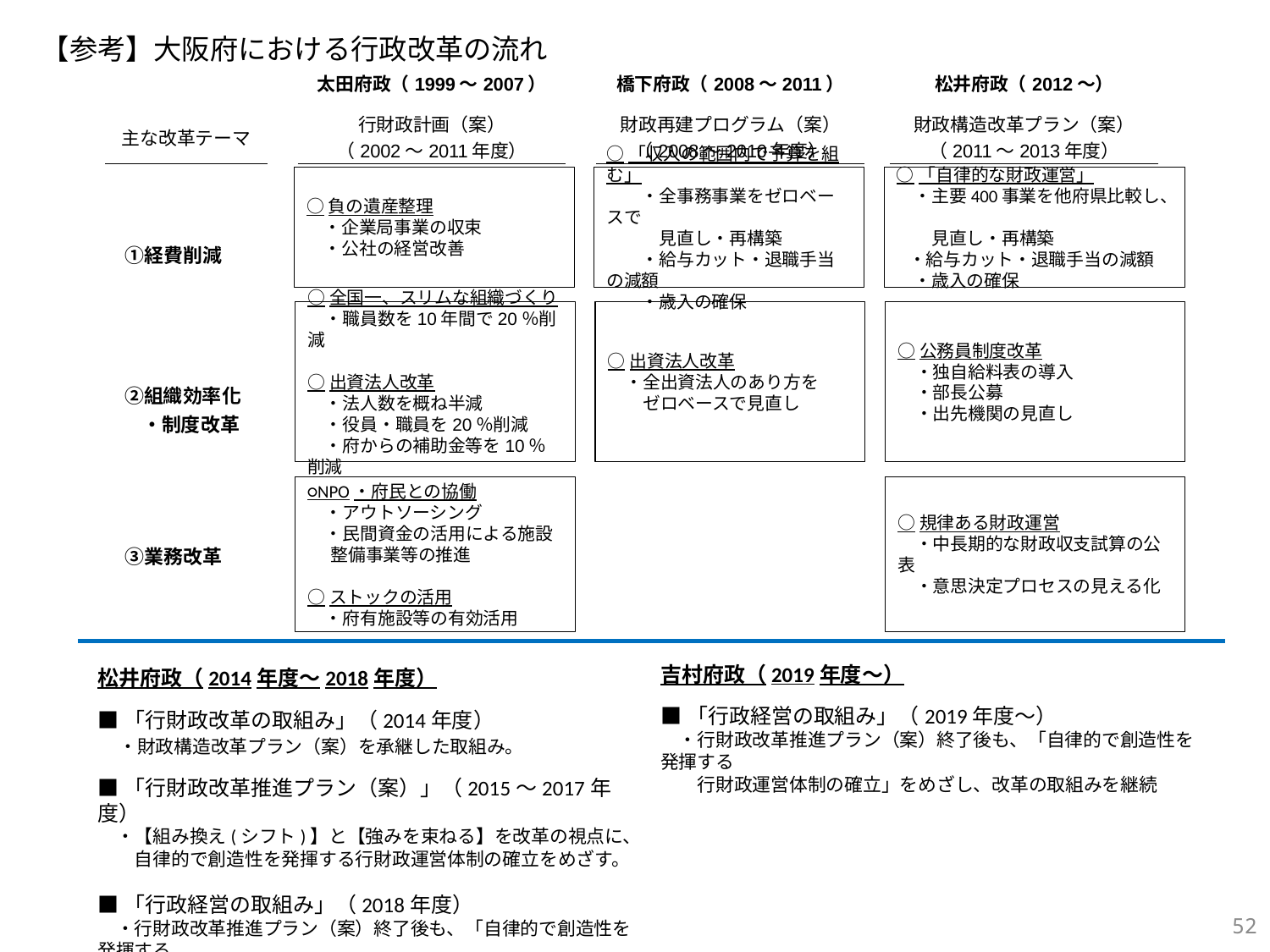

【参考】大阪府における行政改革の流れ
|  |  | 太田府政（1999～2007） |  | 橋下府政（2008～2011） |  | 松井府政（2012～） |  |
| --- | --- | --- | --- | --- | --- | --- | --- |
| 主な改革テーマ |  | 行財政計画（案） （2002～2011年度） |  | 財政再建プログラム（案） （2008～2010年度） |  | 財政構造改革プラン（案） （2011～2013年度） |  |
|  |  |  |  |  |  |  |  |
| ①経費削減 |  |  |  |  |  |  |  |
|  |  |  |  |  |  |  |  |
| ②組織効率化 ・制度改革 |  |  |  |  |  |  |  |
|  |  |  |  |  |  |  |  |
| ③業務改革 |  |  |  |  |  |  |  |
|  |  |  |  |  |  |  |  |
○負の遺産整理
　・企業局事業の収束
　・公社の経営改善
○「収入の範囲内で予算を組む」
　　・全事務事業をゼロベースで
　　　見直し・再構築
　　・給与カット・退職手当の減額
　　・歳入の確保
○「自律的な財政運営」
　・主要400事業を他府県比較し、
　　見直し・再構築
・給与カット・退職手当の減額
　・歳入の確保
○全国一、スリムな組織づくり
　・職員数を10年間で20％削減

○出資法人改革
　・法人数を概ね半減
　・役員・職員を20％削減
　・府からの補助金等を10％削減
○出資法人改革
　・全出資法人のあり方を
　　ゼロベースで見直し
○公務員制度改革
　・独自給料表の導入
　・部長公募
　・出先機関の見直し
○規律ある財政運営
　・中長期的な財政収支試算の公表
　・意思決定プロセスの見える化
○NPO・府民との協働
　・アウトソーシング
　・民間資金の活用による施設
整備事業等の推進

○ストックの活用
　・府有施設等の有効活用
吉村府政（2019年度～）

■「行政経営の取組み」（2019年度～）
　・行財政改革推進プラン（案）終了後も、「自律的で創造性を発揮する
　　行財政運営体制の確立」をめざし、改革の取組みを継続
松井府政（2014年度～2018年度）

■「行財政改革の取組み」（2014年度）
　・財政構造改革プラン（案）を承継した取組み。

■「行財政改革推進プラン（案）」（2015～2017年度）
　・【組み換え(シフト)】と【強みを束ねる】を改革の視点に、
　　自律的で創造性を発揮する行財政運営体制の確立をめざす。

■「行政経営の取組み」（2018年度）
　・行財政改革推進プラン（案）終了後も、「自律的で創造性を発揮する
　　行財政運営体制の確立」をめざし、改革の取組みを継続
52